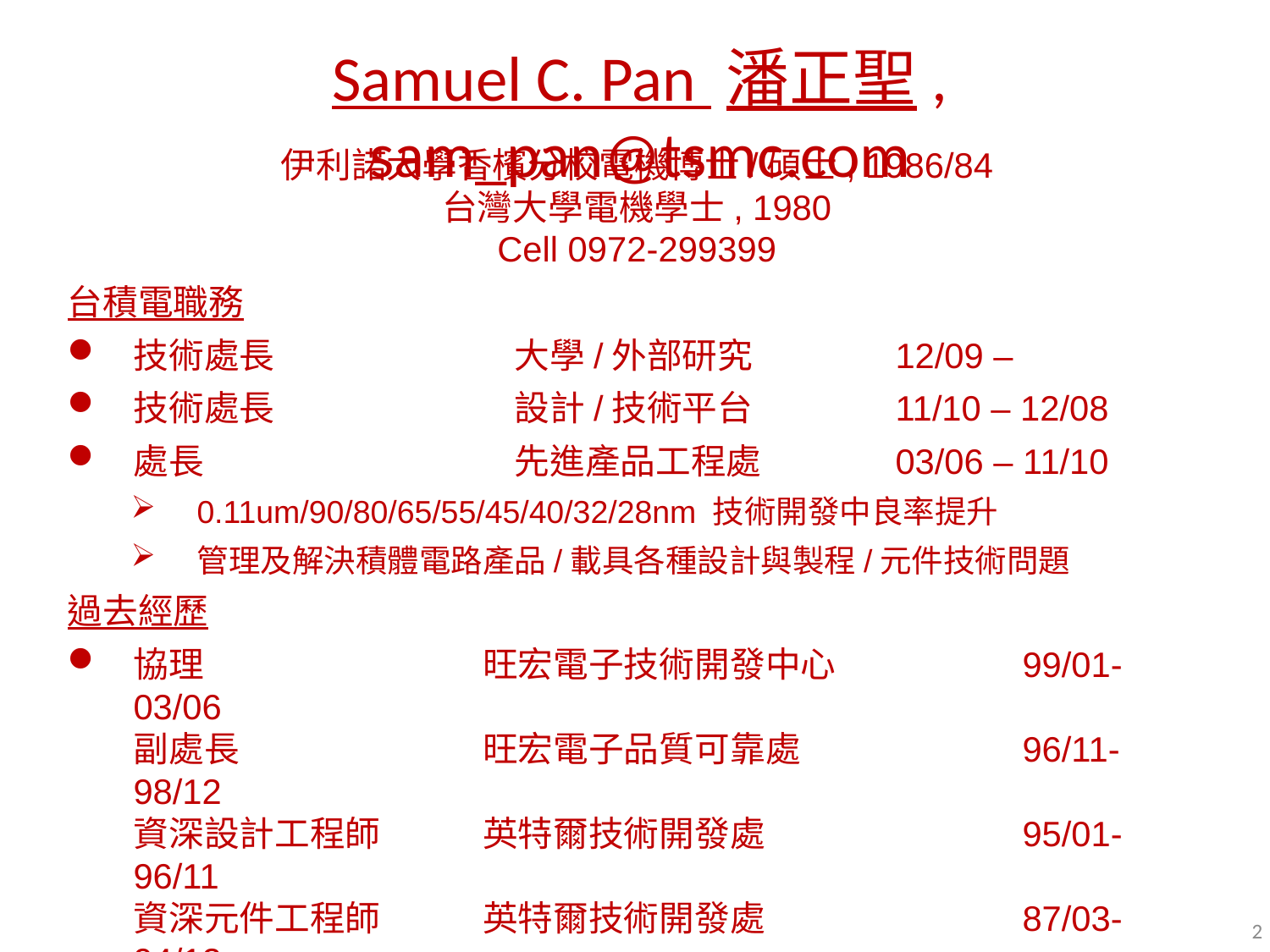

Samuel C. Pan 潘正聖, sam_pan@tsmc.com
伊利諾大學香檳分校電機博士/碩士, 1986/84
台灣大學電機學士, 1980
Cell 0972-299399
台積電職務
技術處長		大學/外部研究		12/09 –
技術處長		設計/技術平台		11/10 – 12/08
處長		先進產品工程處		03/06 – 11/10
0.11um/90/80/65/55/45/40/32/28nm 技術開發中良率提升
管理及解決積體電路產品/載具各種設計與製程/元件技術問題
過去經歷
協理	旺宏電子技術開發中心		99/01-03/06
副處長	旺宏電子品質可靠處		96/11-98/12
資深設計工程師	英特爾技術開發處			95/01-96/11
資深元件工程師	英特爾技術開發處			87/03-94/12
客座助理教授	伊利諾大學香檳分校電機系	86/08-87/02
2